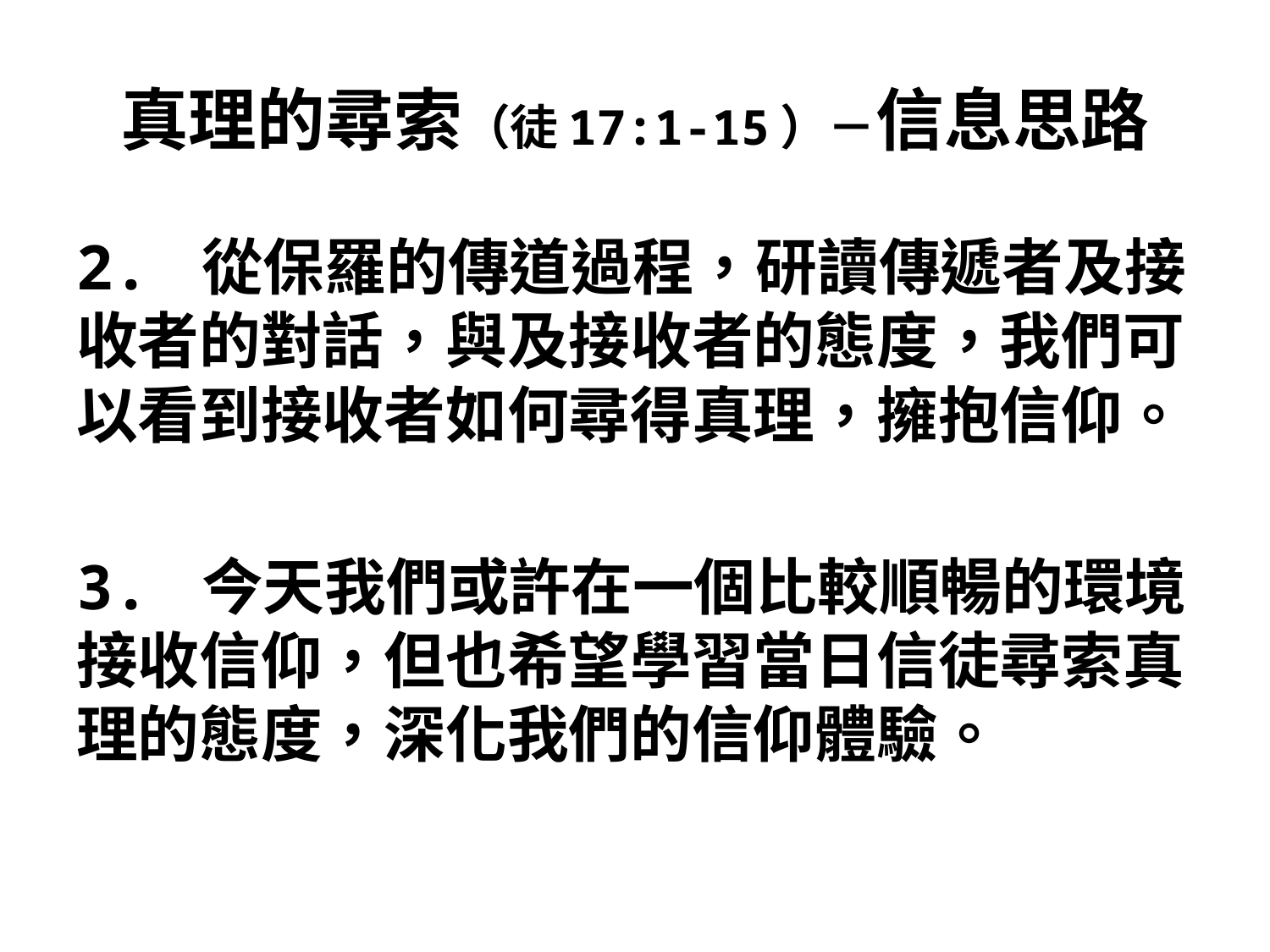

# 真理的尋索（徒17:1-15）－信息思路
2. 從保羅的傳道過程，研讀傳遞者及接收者的對話，與及接收者的態度，我們可以看到接收者如何尋得真理，擁抱信仰。

3. 今天我們或許在一個比較順暢的環境接收信仰，但也希望學習當日信徒尋索真理的態度，深化我們的信仰體驗。